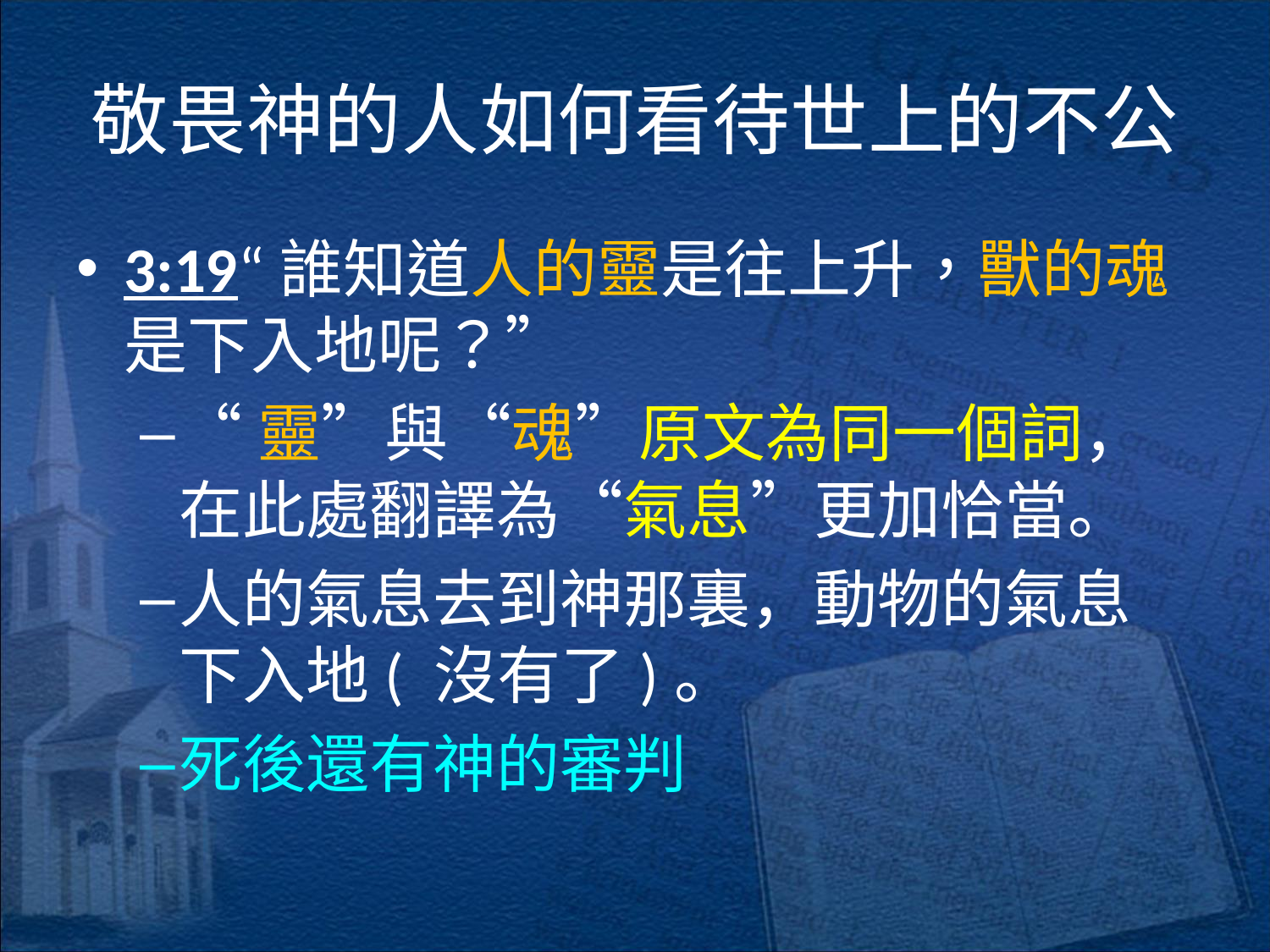

# 敬畏神的人如何看待世上的不公
3:19“誰知道人的靈是往上升，獸的魂是下入地呢？”
“靈”與“魂”原文為同一個詞，在此處翻譯為“氣息”更加恰當。
人的氣息去到神那裏，動物的氣息下入地( 沒有了)。
死後還有神的審判